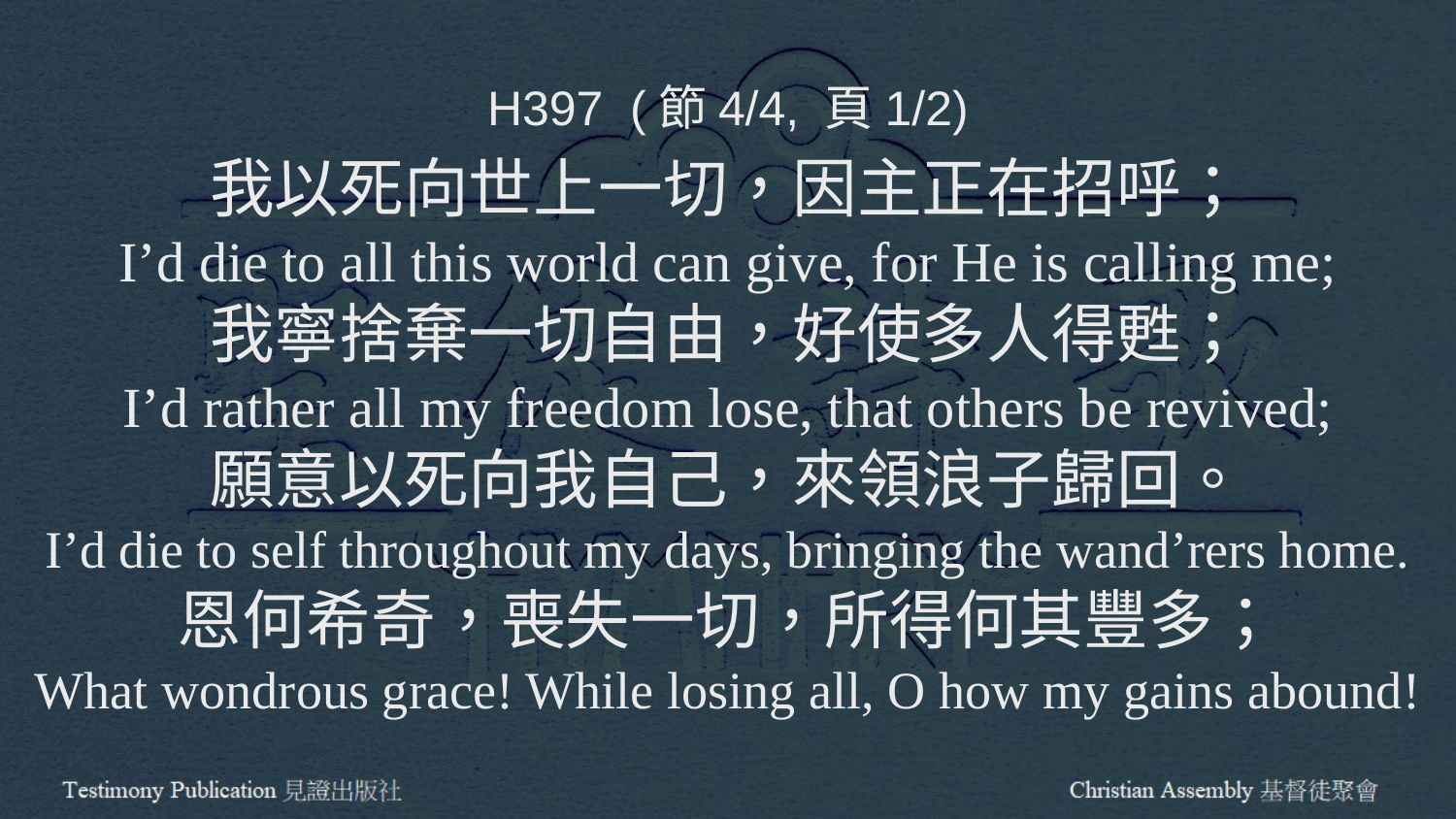

H397  (節4/4, 頁1/2)
我以死向世上一切，因主正在招呼；
I’d die to all this world can give, for He is calling me;
我寧捨棄一切自由，好使多人得甦；
I’d rather all my freedom lose, that others be revived;
願意以死向我自己，來領浪子歸回。
I’d die to self throughout my days, bringing the wand’rers home.
恩何希奇，喪失一切，所得何其豐多；
What wondrous grace! While losing all, O how my gains abound!